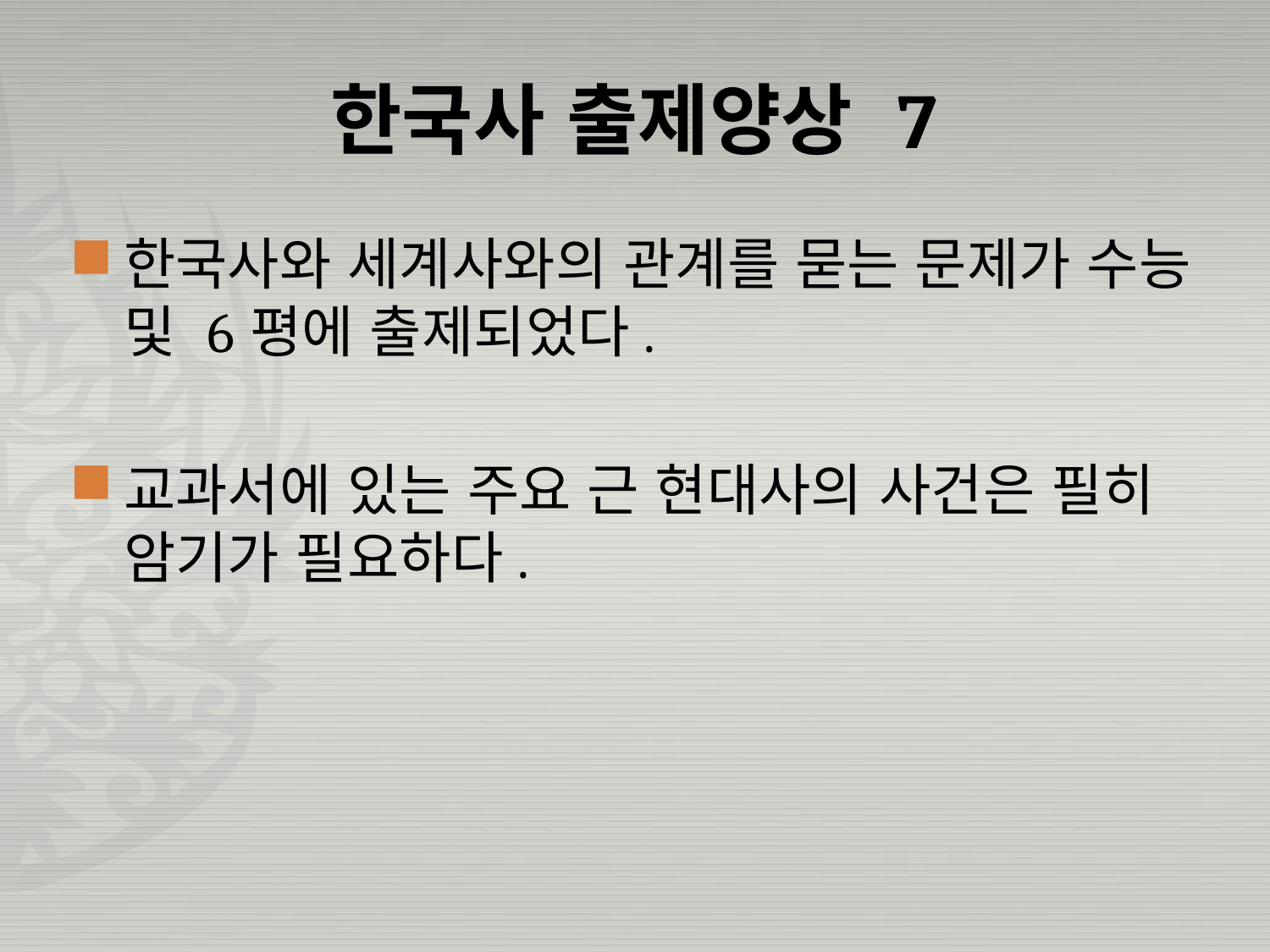

# 한국사 출제양상 7
한국사와 세계사와의 관계를 묻는 문제가 수능 및 6평에 출제되었다.

교과서에 있는 주요 근 현대사의 사건은 필히 암기가 필요하다.